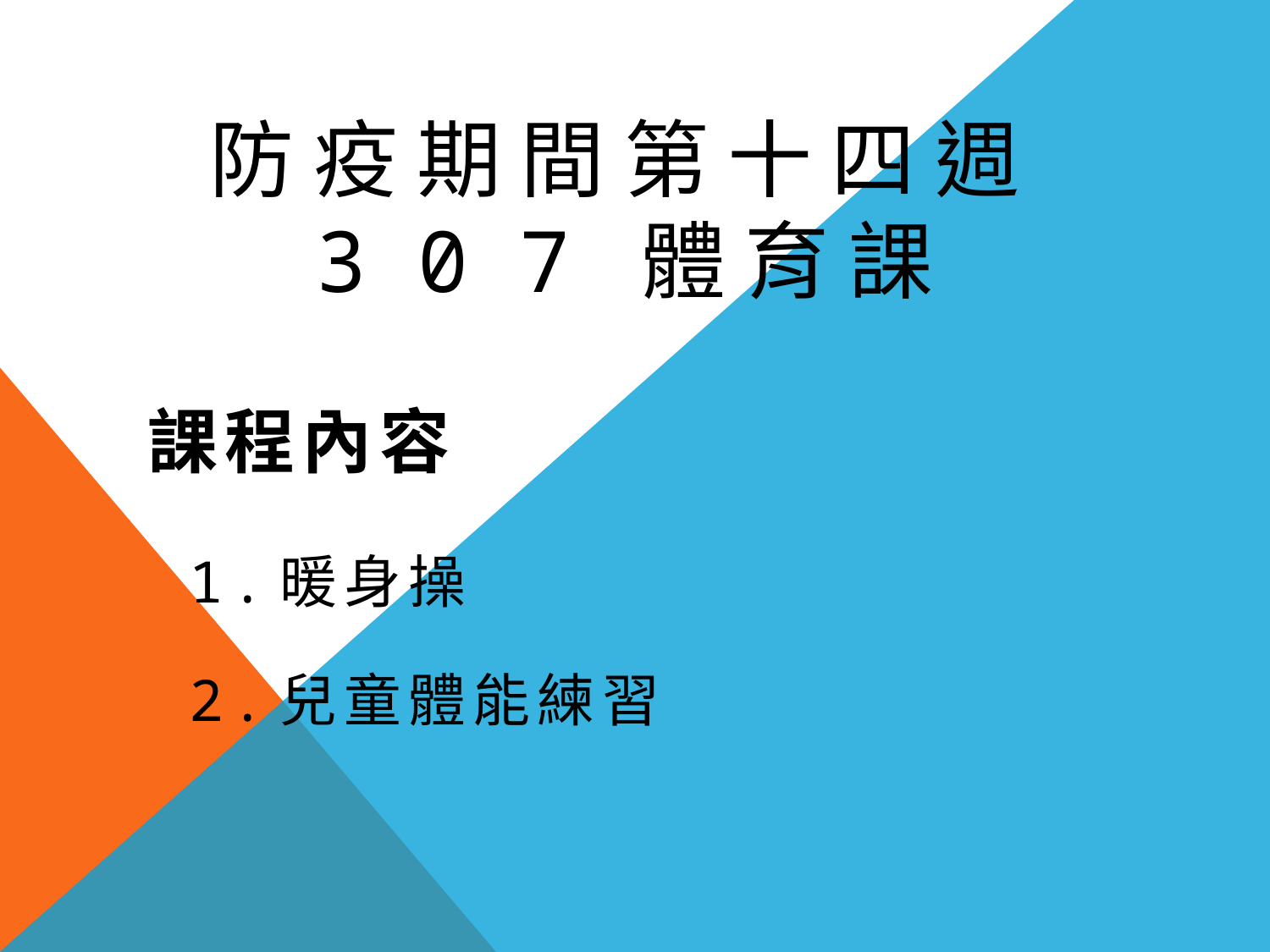

# 防 疫 期 間 第 十 四 週 3 0 7 體 育 課
課程內容

 1.暖身操

 2.兒童體能練習